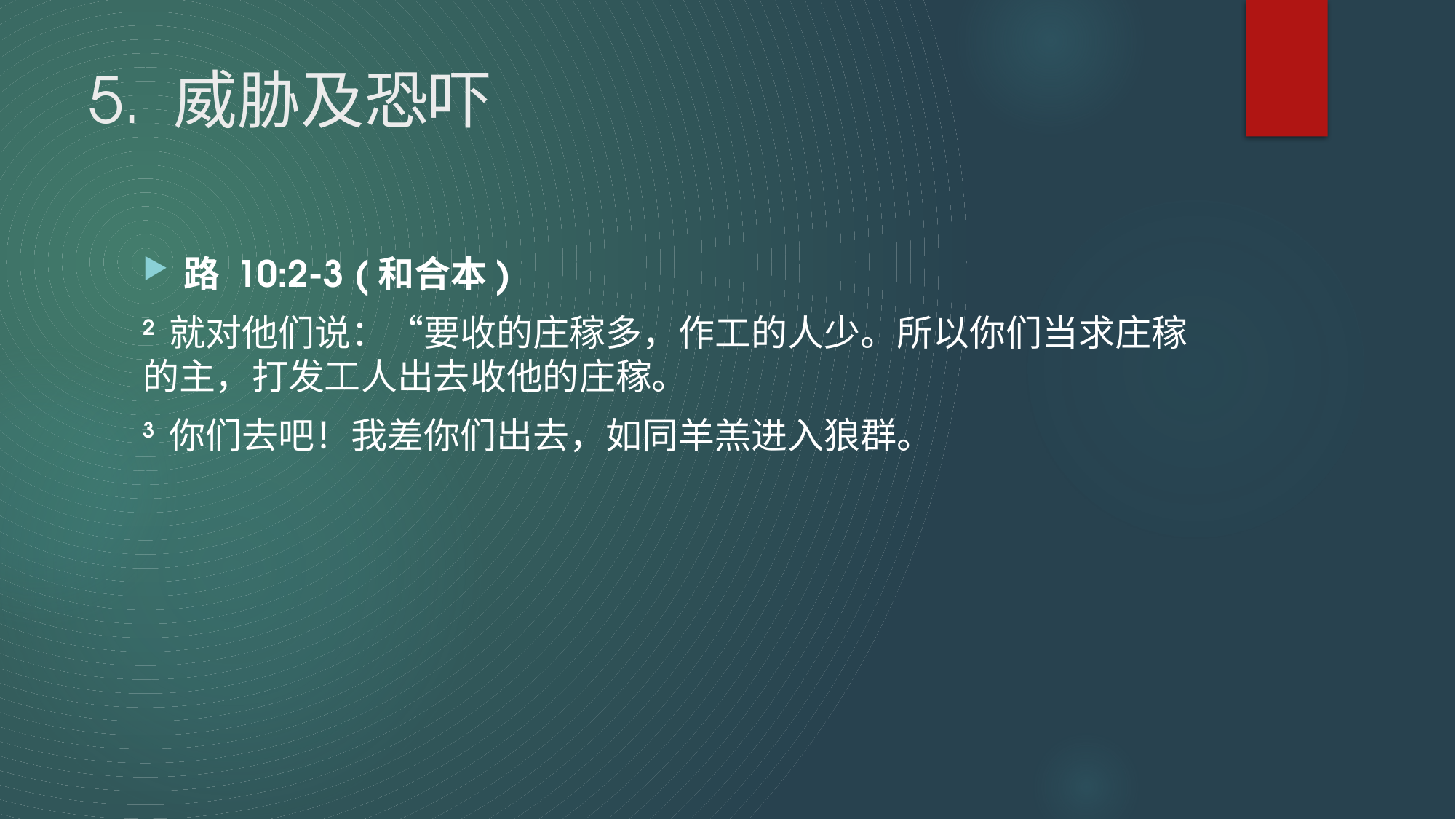

# 5. 威胁及恐吓
路 10:2-3 (和合本)
2 就对他们说：“要收的庄稼多，作工的人少。所以你们当求庄稼的主，打发工人出去收他的庄稼。
3 你们去吧！我差你们出去，如同羊羔进入狼群。